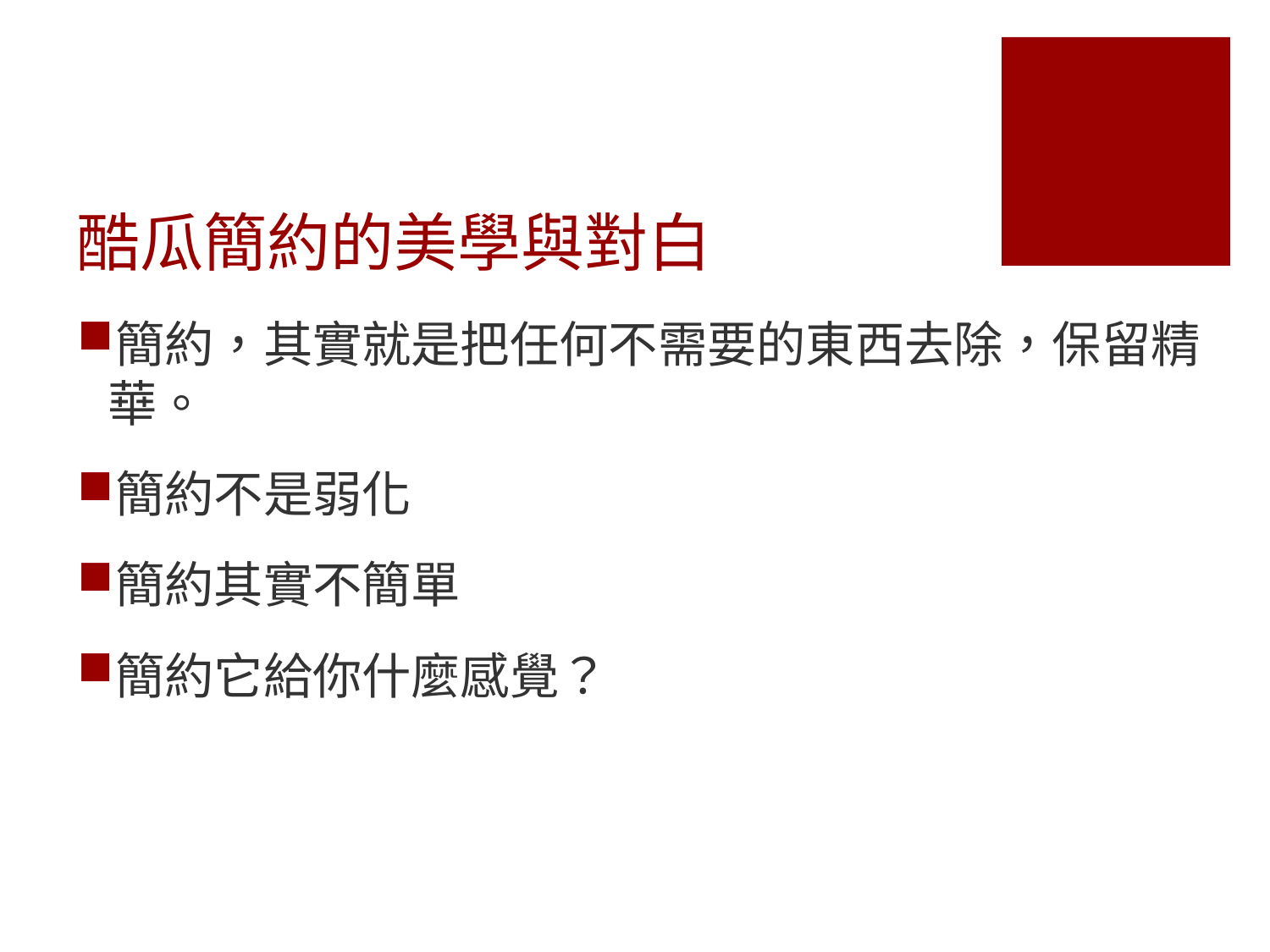

# 酷瓜簡約的美學與對白
簡約，其實就是把任何不需要的東西去除，保留精華。
簡約不是弱化
簡約其實不簡單
簡約它給你什麼感覺？